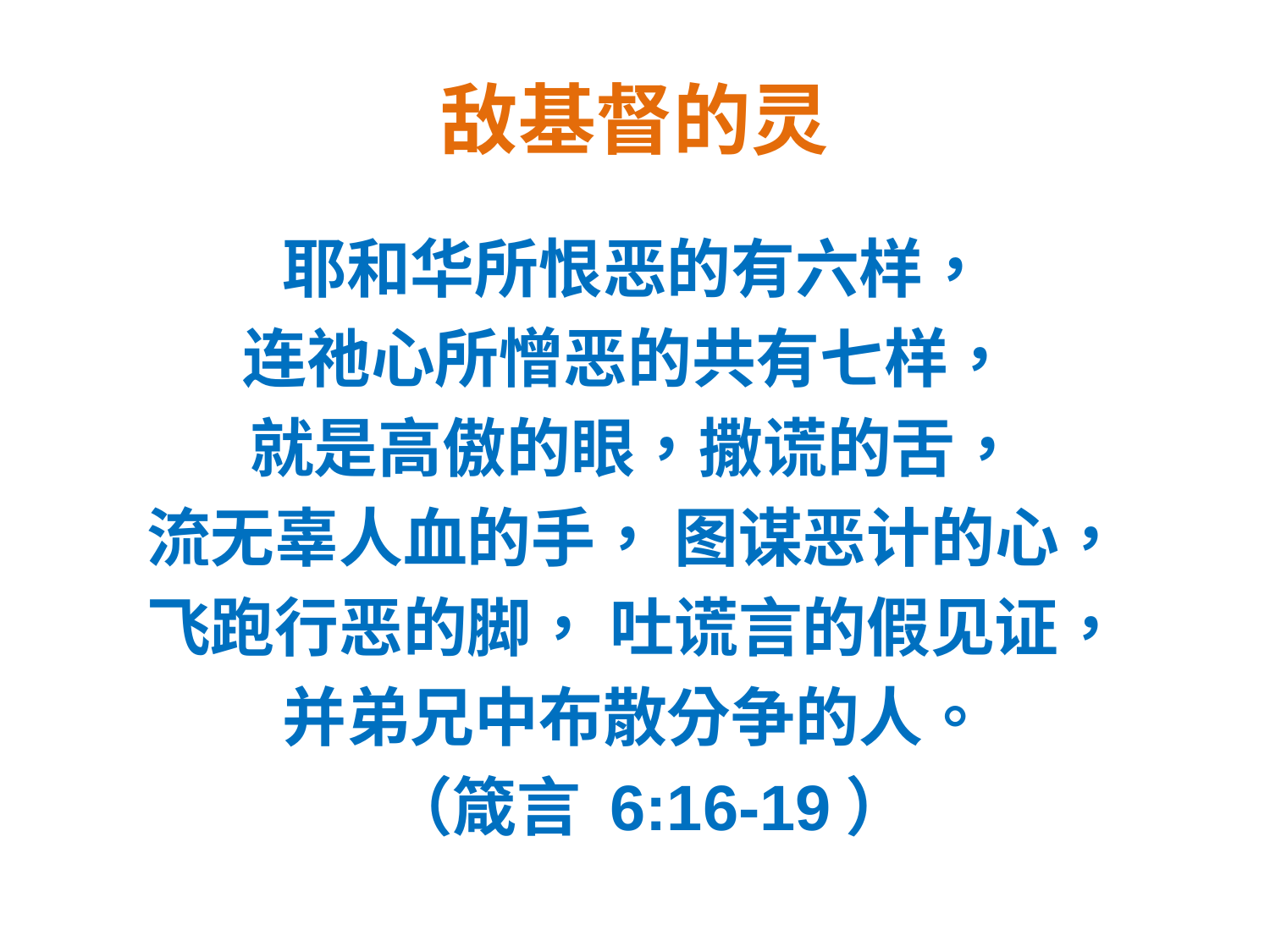

# 敌基督的灵
耶和华所恨恶的有六样，
连祂心所憎恶的共有七样，
就是高傲的眼，撒谎的舌，
流无辜人血的手， 图谋恶计的心，
飞跑行恶的脚， 吐谎言的假见证，
并弟兄中布散分争的人。
 （箴言 6:16-19）